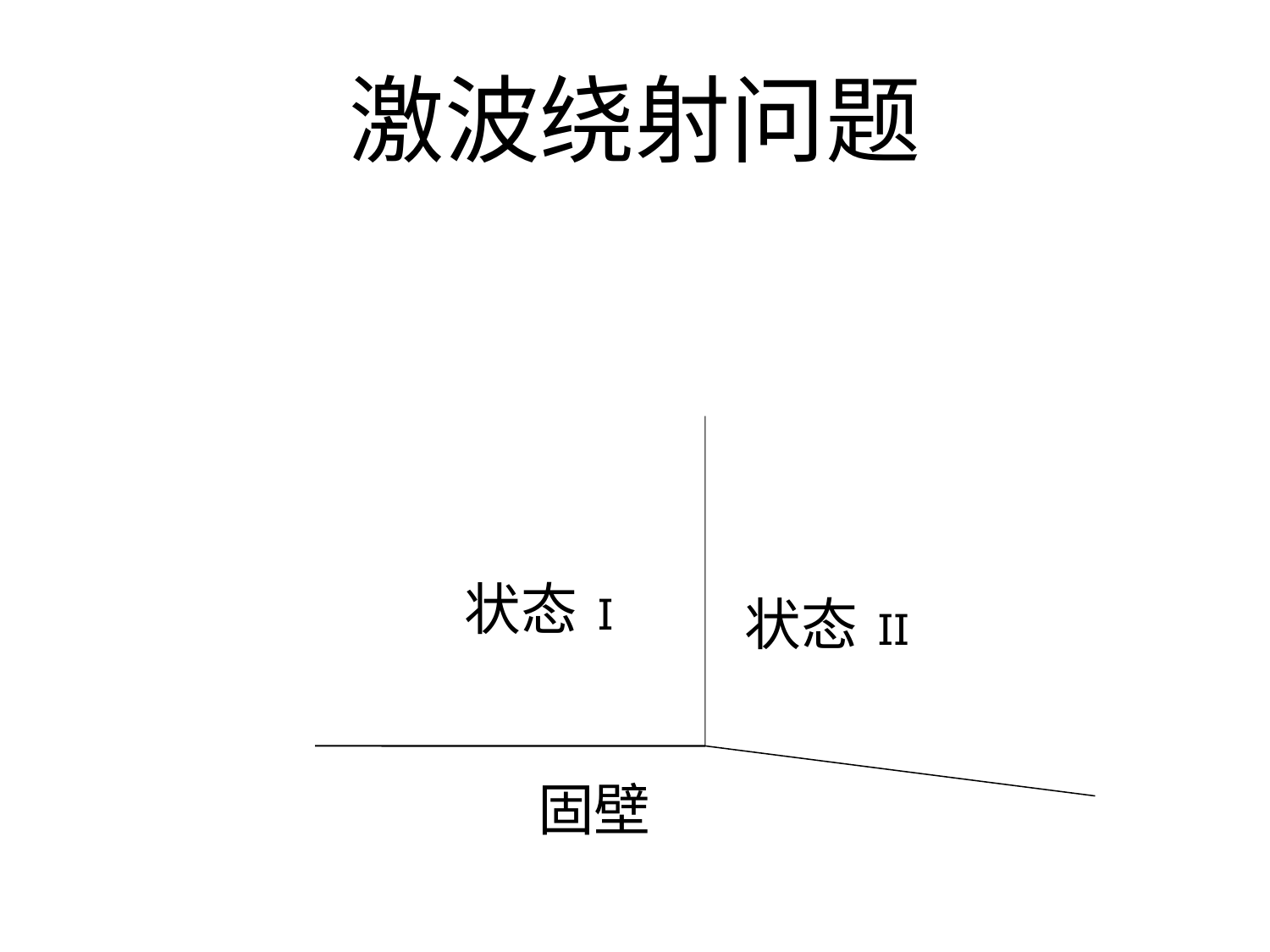

# 激波绕射问题

状态 I
状态 II

固壁